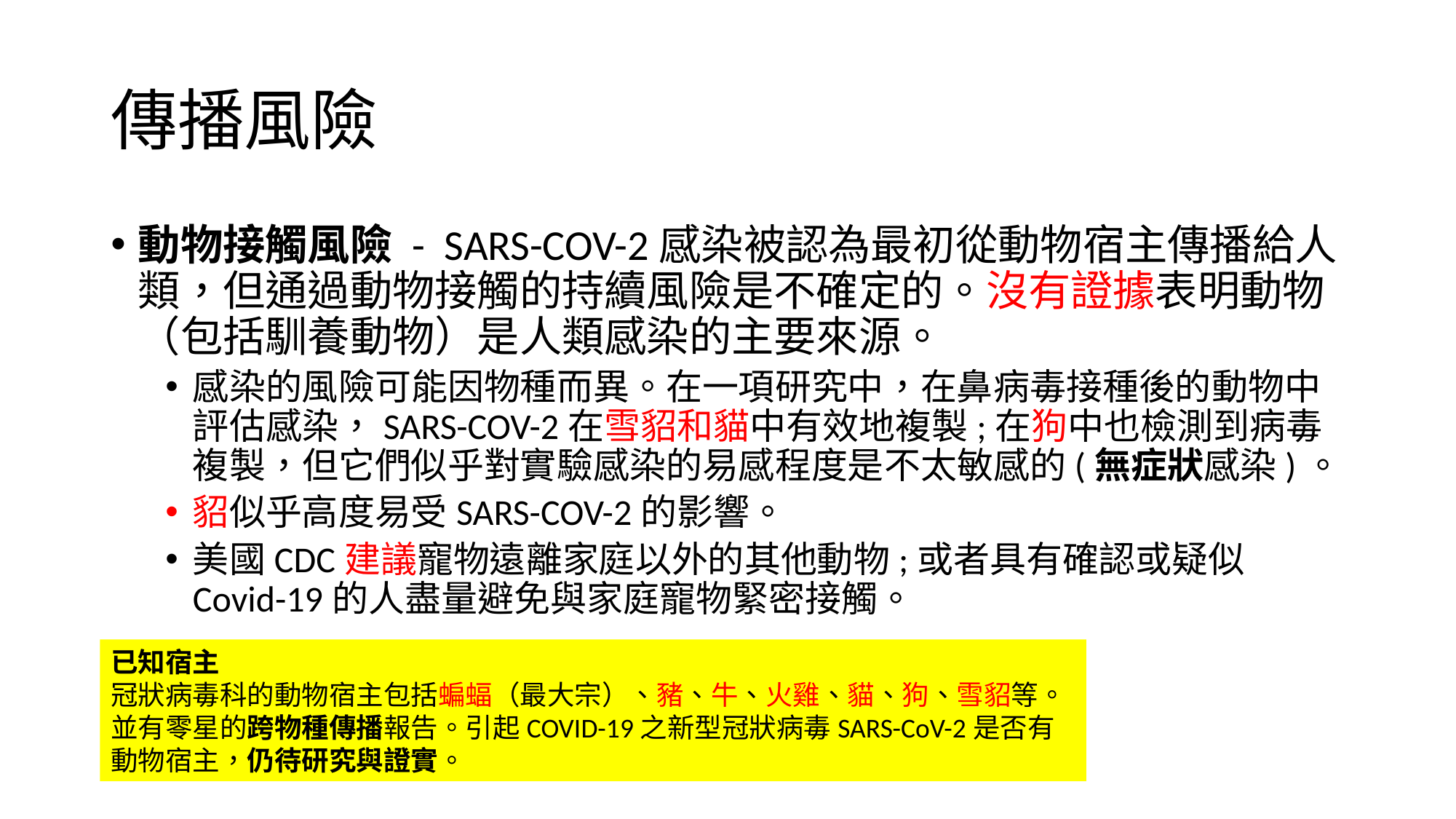

# 傳播風險
動物接觸風險 -  SARS-COV-2感染被認為最初從動物宿主傳播給人類，但通過動物接觸的持續風險是不確定的。沒有證據表明動物（包括馴養動物）是人類感染的主要來源。
感染的風險可能因物種而異。在一項研究中，在鼻病毒接種後的動物中評估感染，SARS-COV-2在雪貂和貓中有效地複製;在狗中也檢測到病毒複製，但它們似乎對實驗感染的易感程度是不太敏感的(無症狀感染)。
貂似乎高度易受SARS-COV-2的影響。
美國CDC建議寵物遠離家庭以外的其他動物;或者具有確認或疑似Covid-19的人盡量避免與家庭寵物緊密接觸。
已知宿主
冠狀病毒科的動物宿主包括蝙蝠（最大宗）、豬、牛、火雞、貓、狗、雪貂等。並有零星的跨物種傳播報告。引起COVID-19之新型冠狀病毒SARS-CoV-2是否有動物宿主，仍待研究與證實。